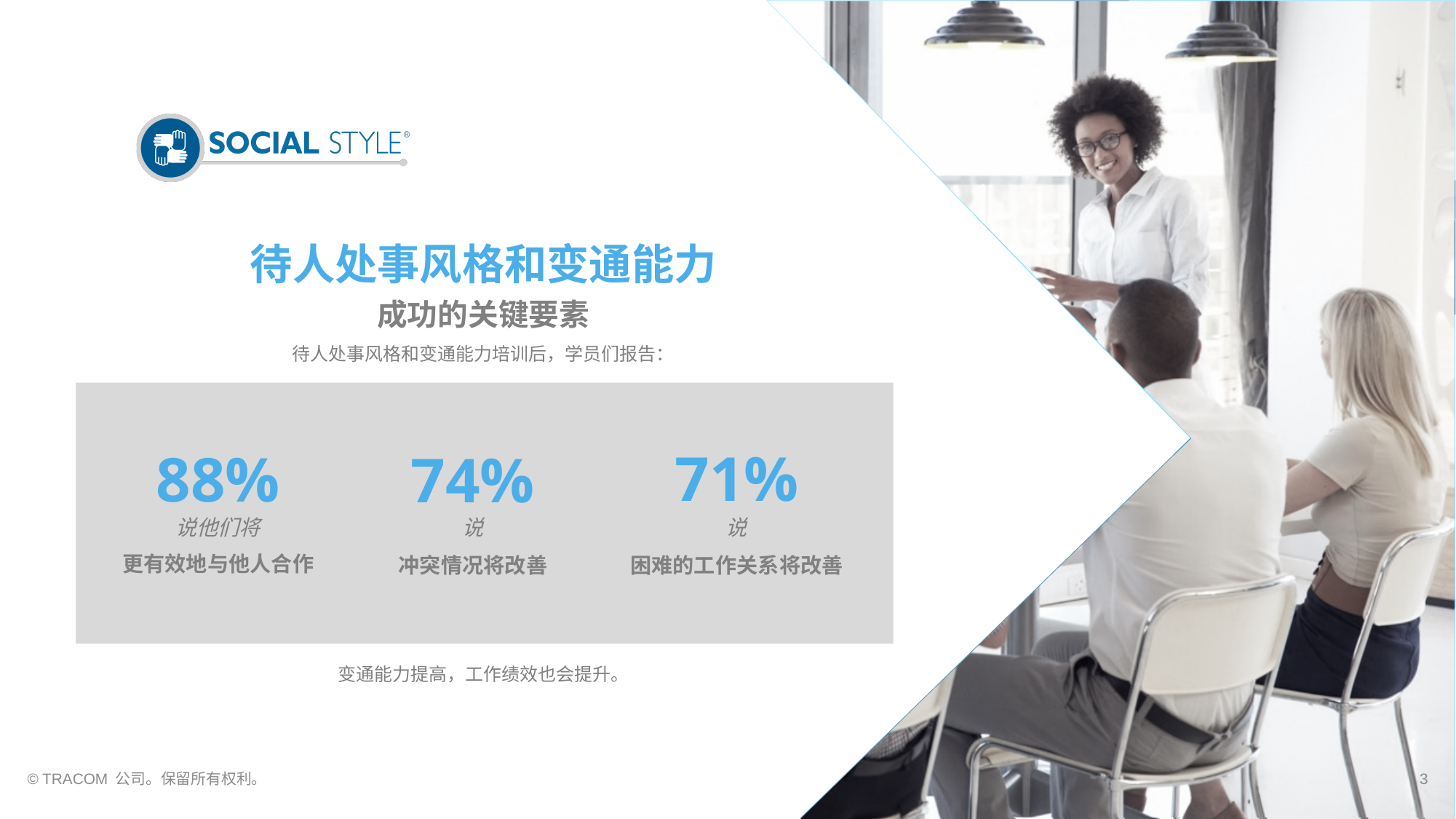

待人处事风格和变通能力
成功的关键要素
待人处事风格和变通能力培训后，学员们报告：

71%
88%
74%
说他们将
说
说
更有效地与他人合作
困难的工作关系将改善
冲突情况将改善
变通能力提高，工作绩效也会提升。
© TRACOM 公司。保留所有权利。
3